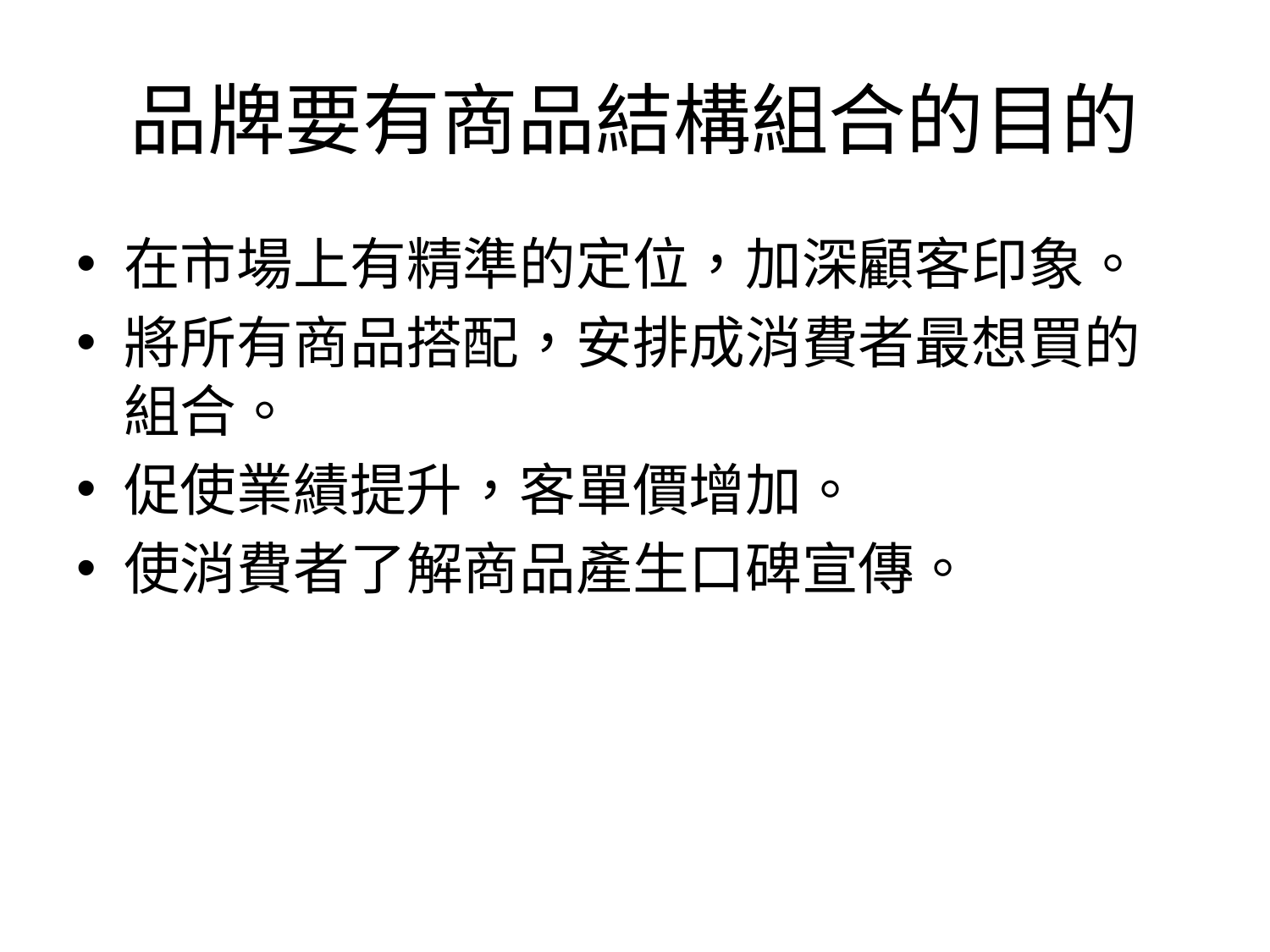

# 品牌要有商品結構組合的目的
在市場上有精準的定位，加深顧客印象。
將所有商品搭配，安排成消費者最想買的組合。
促使業績提升，客單價增加。
使消費者了解商品產生口碑宣傳。